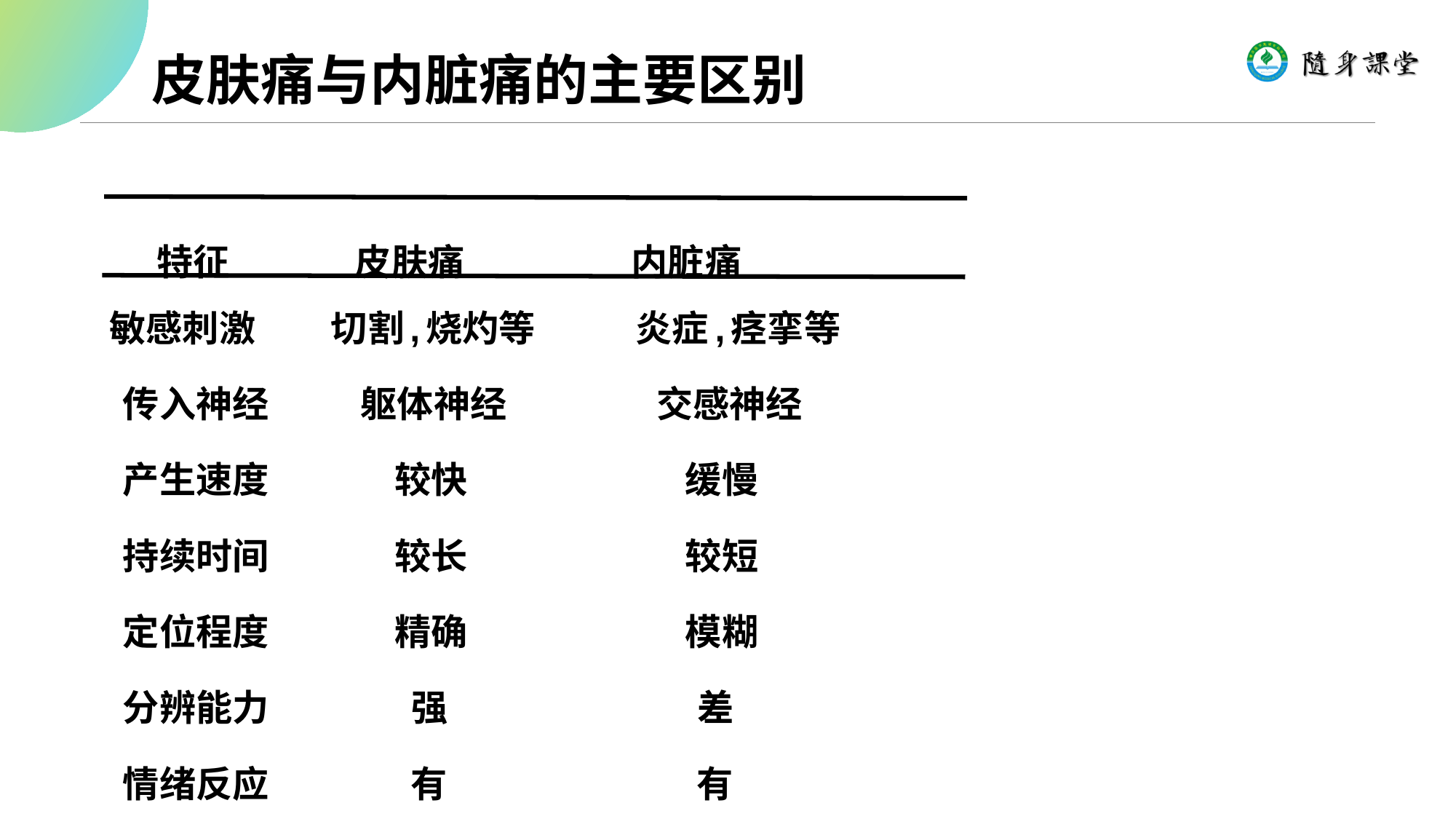

# 皮肤痛与内脏痛的主要区别

        特征               皮肤痛                    内脏痛
    敏感刺激         切割,烧灼等            炎症,痉挛等
    传入神经           躯体神经                  交感神经
    产生速度               较快                          缓慢
    持续时间               较长                          较短
    定位程度               精确                          模糊
    分辨能力                 强                              差
    情绪反应                 有                              有